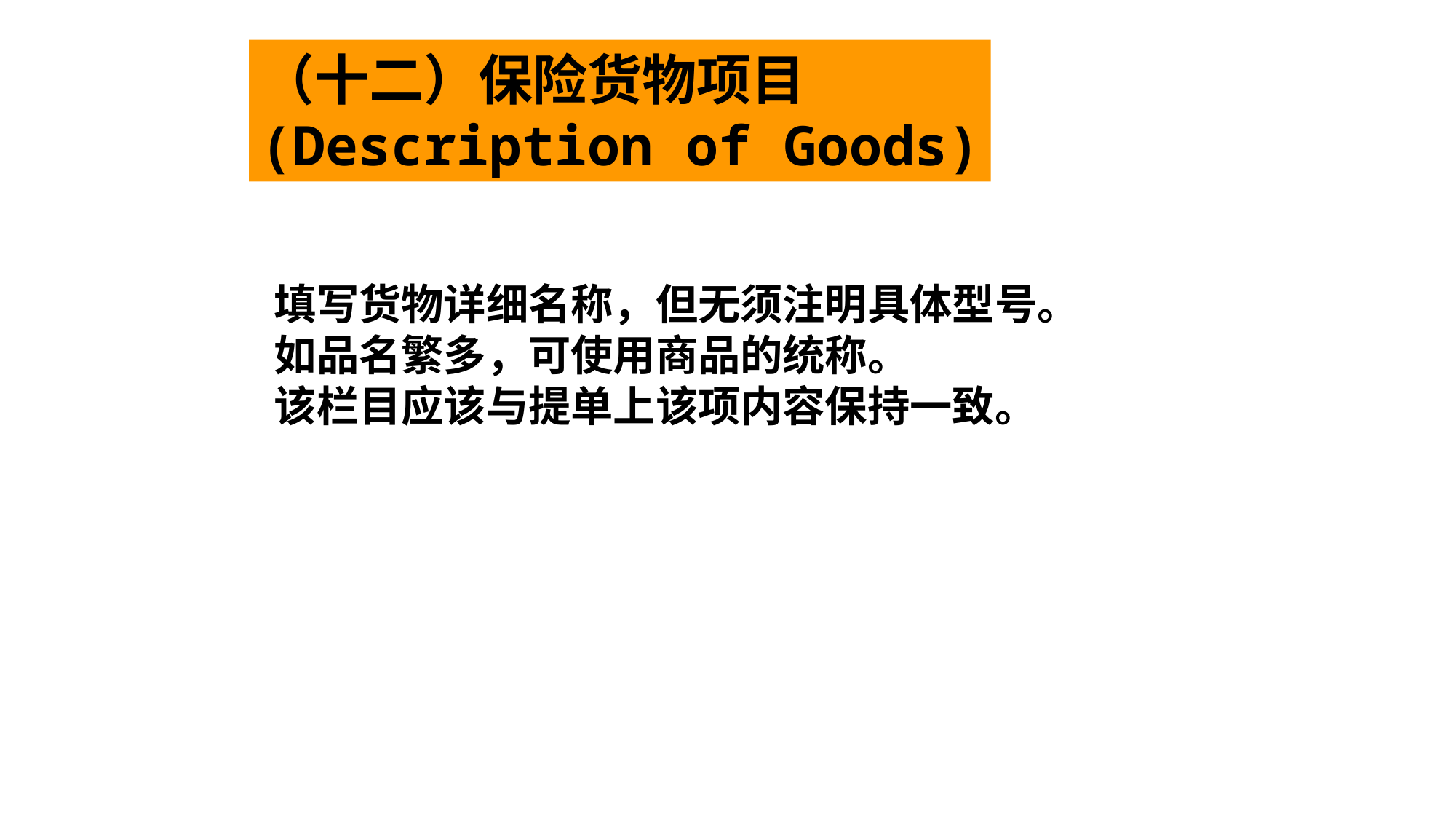

（十二）保险货物项目
(Description of Goods)
填写货物详细名称，但无须注明具体型号。
如品名繁多，可使用商品的统称。
该栏目应该与提单上该项内容保持一致。